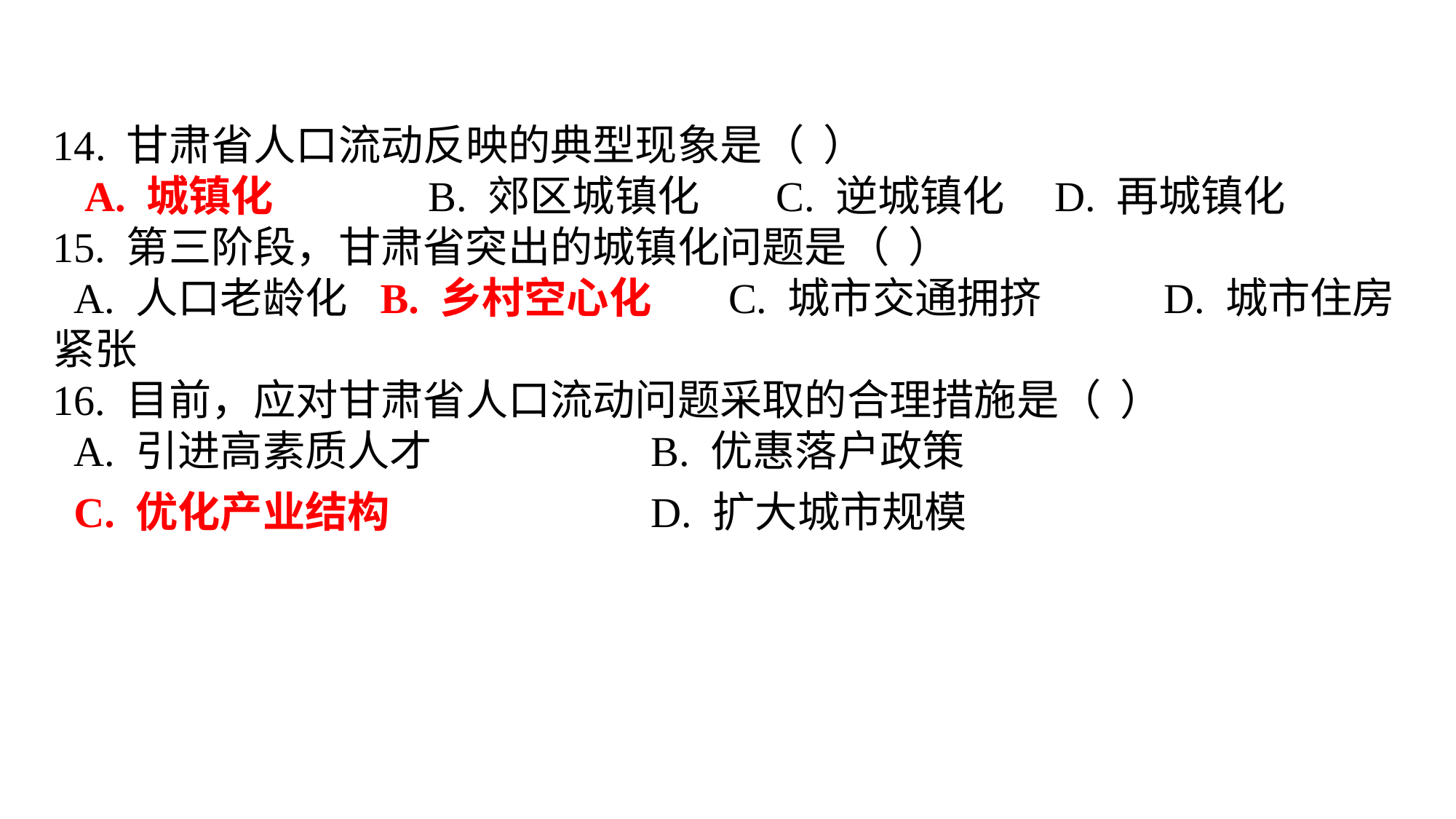

14. 甘肃省人口流动反映的典型现象是（  ）   A. 城镇化	    B. 郊区城镇化       C. 逆城镇化 	 D. 再城镇化15. 第三阶段，甘肃省突出的城镇化问题是（  ）  A. 人口老龄化	B. 乡村空心化       C. 城市交通拥挤	 D. 城市住房紧张16. 目前，应对甘肃省人口流动问题采取的合理措施是（  ）  A. 引进高素质人才	                B. 优惠落户政策  C. 优化产业结构	                D. 扩大城市规模